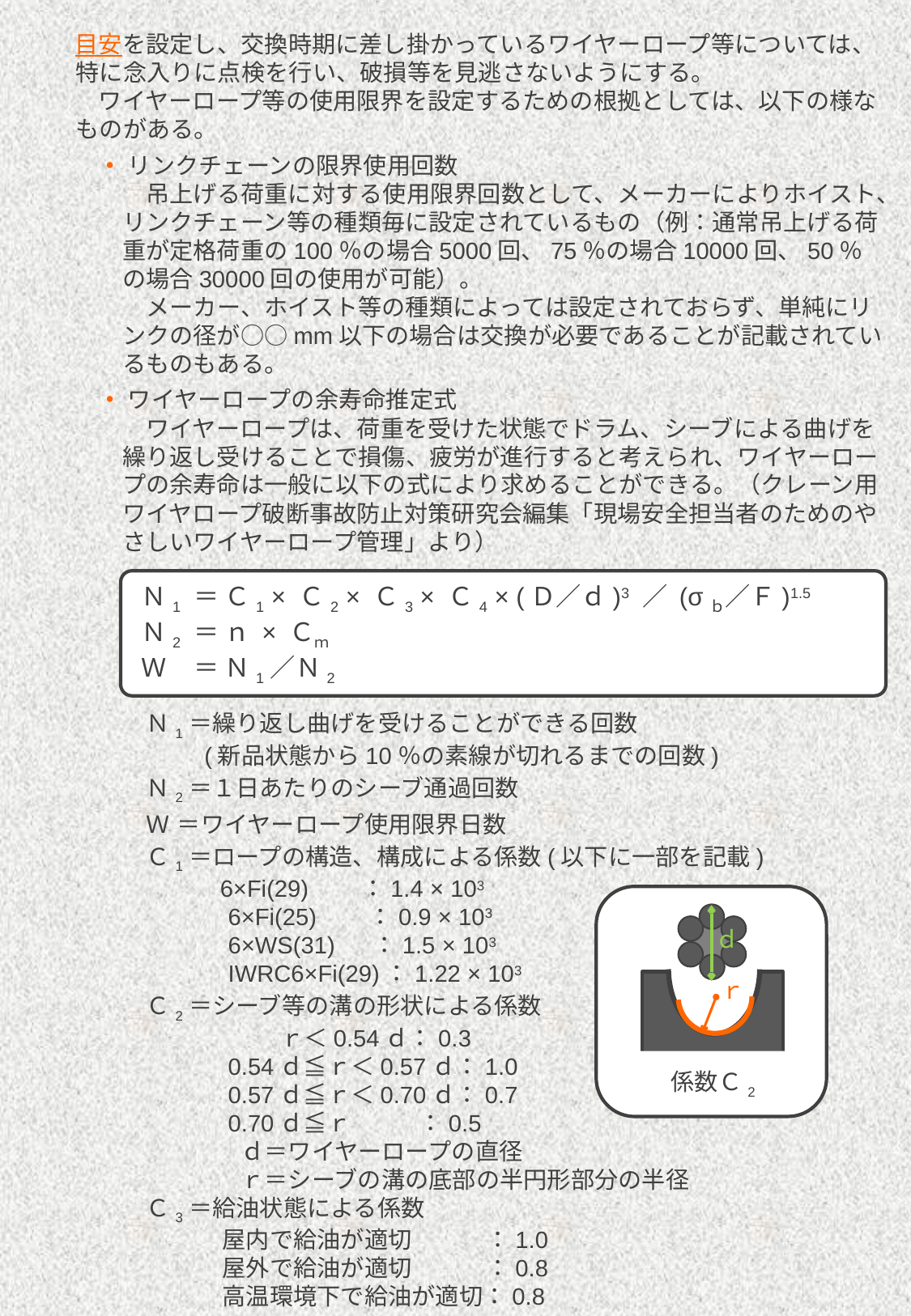

目安を設定し、交換時期に差し掛かっているワイヤーロープ等については、特に念入りに点検を行い、破損等を見逃さないようにする。
　　　ワイヤーロープ等の使用限界を設定するための根拠としては、以下の様なものがある。

　　　・ リンクチェーンの限界使用回数
　　　　　吊上げる荷重に対する使用限界回数として、メーカーによりホイスト、リンクチェーン等の種類毎に設定されているもの（例：通常吊上げる荷重が定格荷重の100％の場合5000回、75％の場合10000回、50％の場合30000回の使用が可能）。
　　　　　メーカー、ホイスト等の種類によっては設定されておらず、単純にリンクの径が○○mm以下の場合は交換が必要であることが記載されているものもある。

　　　・ ワイヤーロープの余寿命推定式
　　　　　ワイヤーロープは、荷重を受けた状態でドラム、シーブによる曲げを繰り返し受けることで損傷、疲労が進行すると考えられ、ワイヤーロープの余寿命は一般に以下の式により求めることができる。（クレーン用ワイヤロープ破断事故防止対策研究会編集「現場安全担当者のためのやさしいワイヤーロープ管理」より）

　　　　　Ｎ1＝繰り返し曲げを受けることができる回数
　　　　　　　 (新品状態から10％の素線が切れるまでの回数)

　　　　　Ｎ2＝１日あたりのシーブ通過回数

　　　　　Ｗ  ＝ワイヤーロープ使用限界日数

　　　　　Ｃ1＝ロープの構造、構成による係数(以下に一部を記載)
　　　　　　　    6×Fi(29)       ：1.4 × 103
　　　　　　　 　6×Fi(25)       ：0.9 × 103
　　　　　　　 　6×WS(31)      ：1.5 × 103
　　　　　　 　　IWRC6×Fi(29)：1.22 × 103

　　　　　Ｃ2＝シーブ等の溝の形状による係数
　　　　　 　　                ｒ＜0.54ｄ：0.3
　　　　　 　　　0.54ｄ≦ｒ＜0.57ｄ：1.0
　　　　　 　　　0.57ｄ≦ｒ＜0.70ｄ：0.7
　　　　　 　　　0.70ｄ≦ｒ             ：0.5
　　　　　　　　　ｄ＝ワイヤーロープの直径
　　　　　　　　　ｒ＝シーブの溝の底部の半円形部分の半径
　　　　　Ｃ3＝給油状態による係数
　　　　　　　　 屋内で給油が適切　　　 ：1.0
　　　　　　　　 屋外で給油が適切　　　 ：0.8
　　　　　　　　 高温環境下で給油が適切：0.8
  Ｎ1 ＝ Ｃ1 × Ｃ2 × Ｃ3 × Ｃ4 × (Ｄ／ｄ)3 ／ (σｂ／Ｆ)1.5
  Ｎ2 ＝ ｎ × Ｃｍ
  Ｗ1 ＝ Ｎ1／Ｎ2

ｄ

ｒ

係数Ｃ2